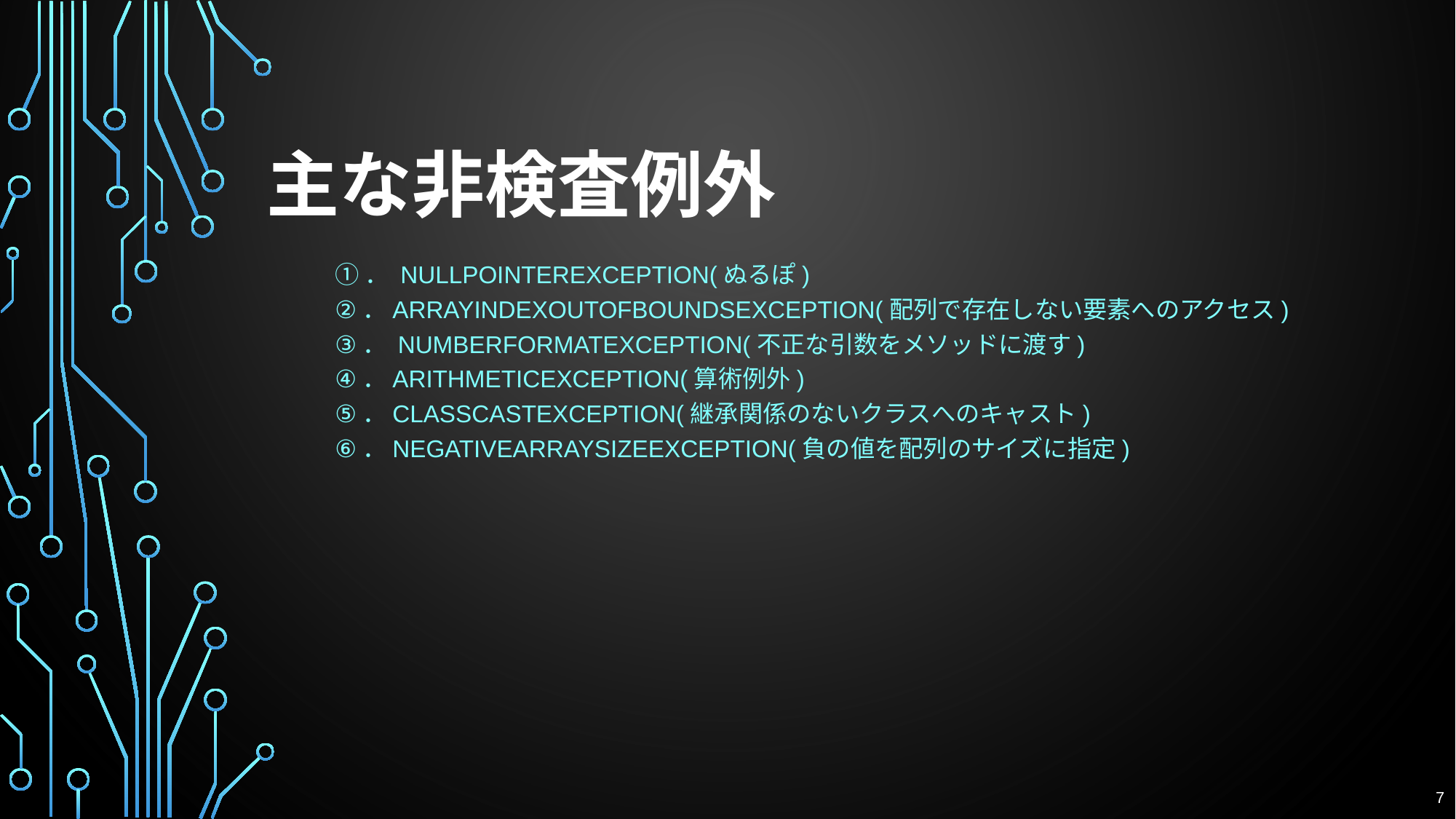

# 主な非検査例外
①． NullPointerException(ぬるぽ)
②．ArrayIndexOutOfBoundsException(配列で存在しない要素へのアクセス)
③． NumberFormatException(不正な引数をメソッドに渡す)
④．ArithmeticException(算術例外)
⑤．ClassCastException(継承関係のないクラスへのキャスト)
⑥．NegativeArraySizeException(負の値を配列のサイズに指定)
7